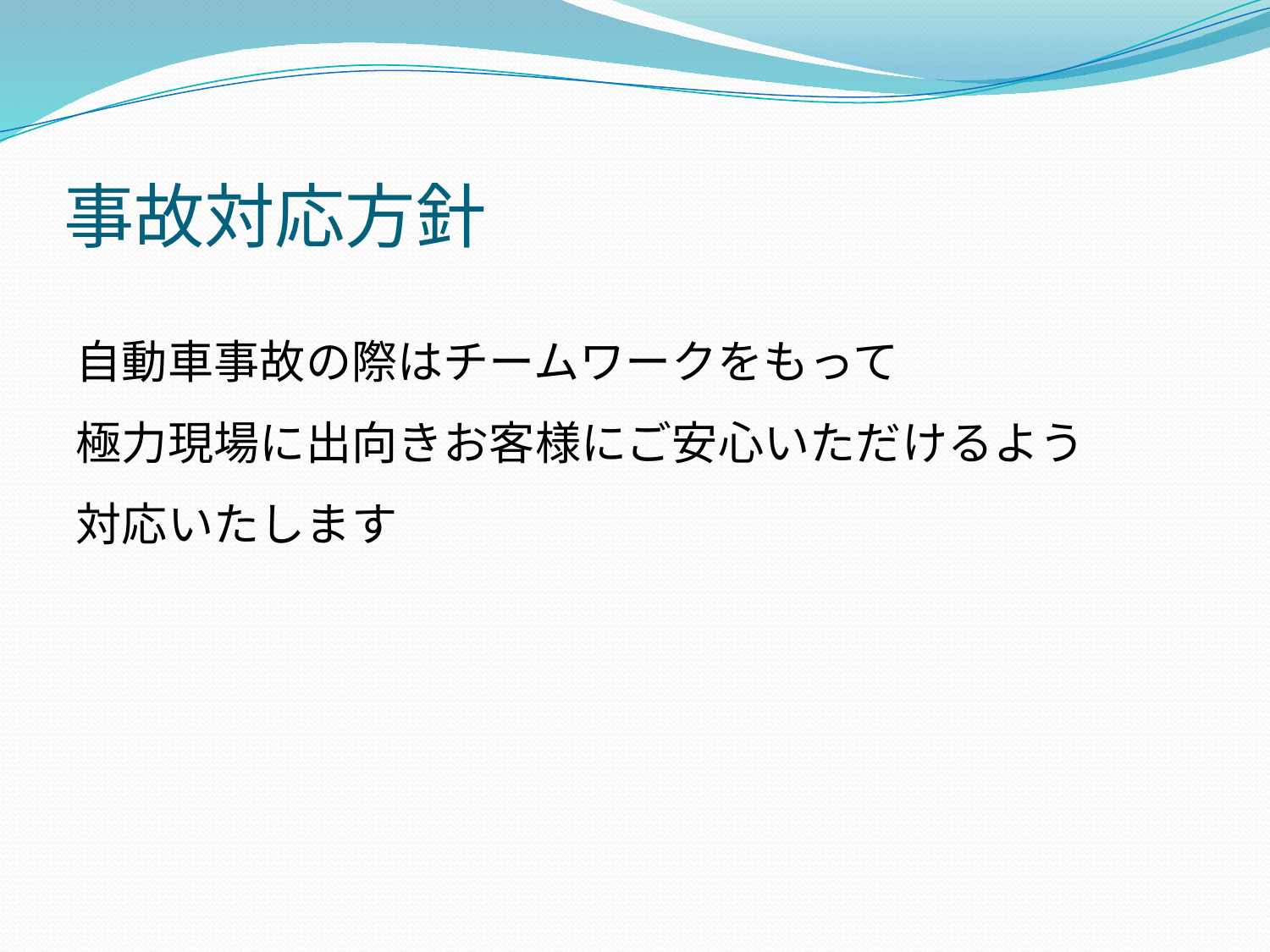

# 事故対応方針
自動車事故の際はチームワークをもって
極力現場に出向きお客様にご安心いただけるよう
対応いたします